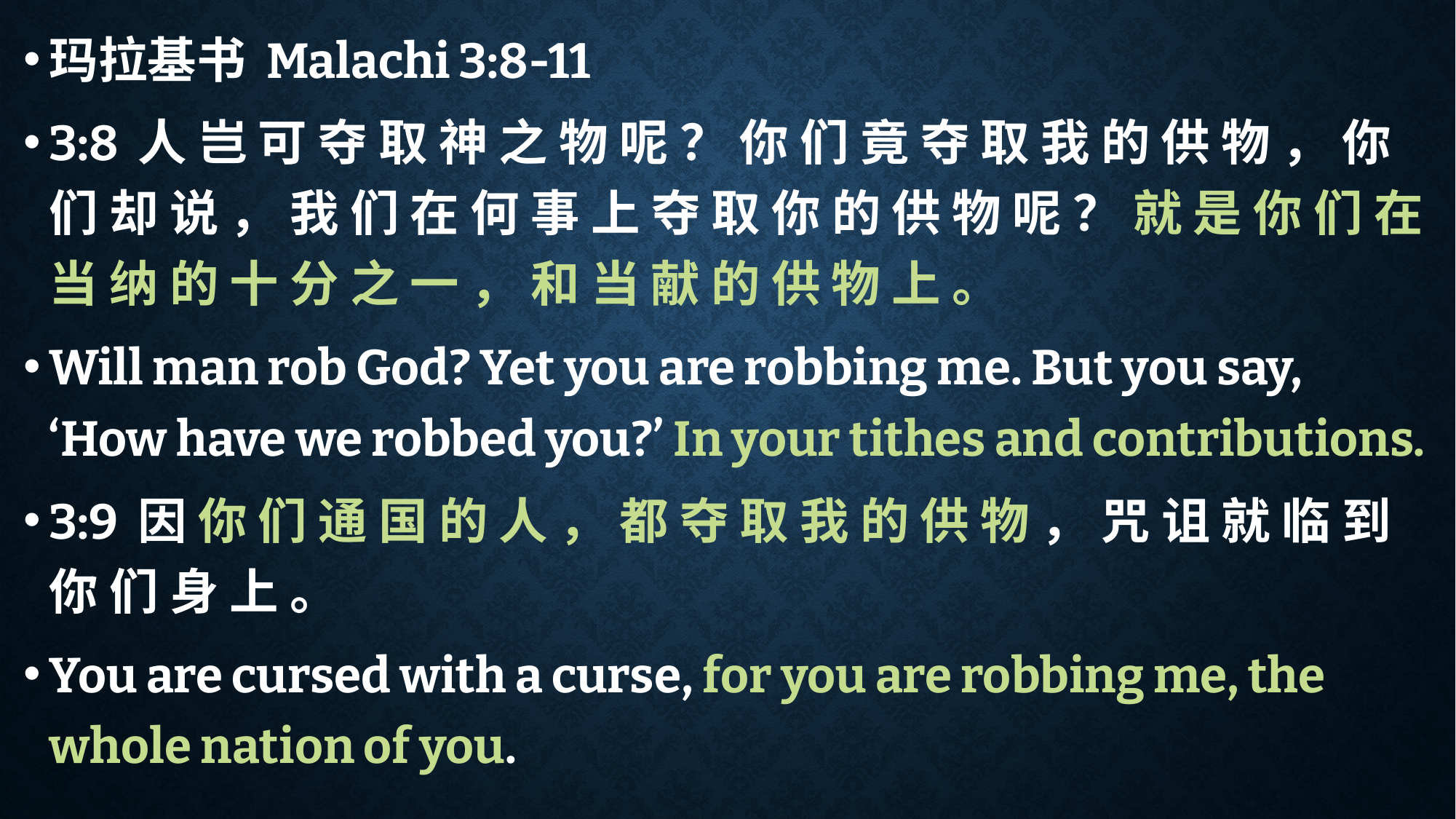

玛拉基书 Malachi 3:8-11
3:8	人 岂 可 夺 取 神 之 物 呢 ？ 你 们 竟 夺 取 我 的 供 物 ， 你 们 却 说 ， 我 们 在 何 事 上 夺 取 你 的 供 物 呢 ？ 就 是 你 们 在 当 纳 的 十 分 之 一 ， 和 当 献 的 供 物 上 。
Will man rob God? Yet you are robbing me. But you say, ‘How have we robbed you?’ In your tithes and contributions.
3:9	因 你 们 通 国 的 人 ， 都 夺 取 我 的 供 物 ， 咒 诅 就 临 到 你 们 身 上 。
You are cursed with a curse, for you are robbing me, the whole nation of you.